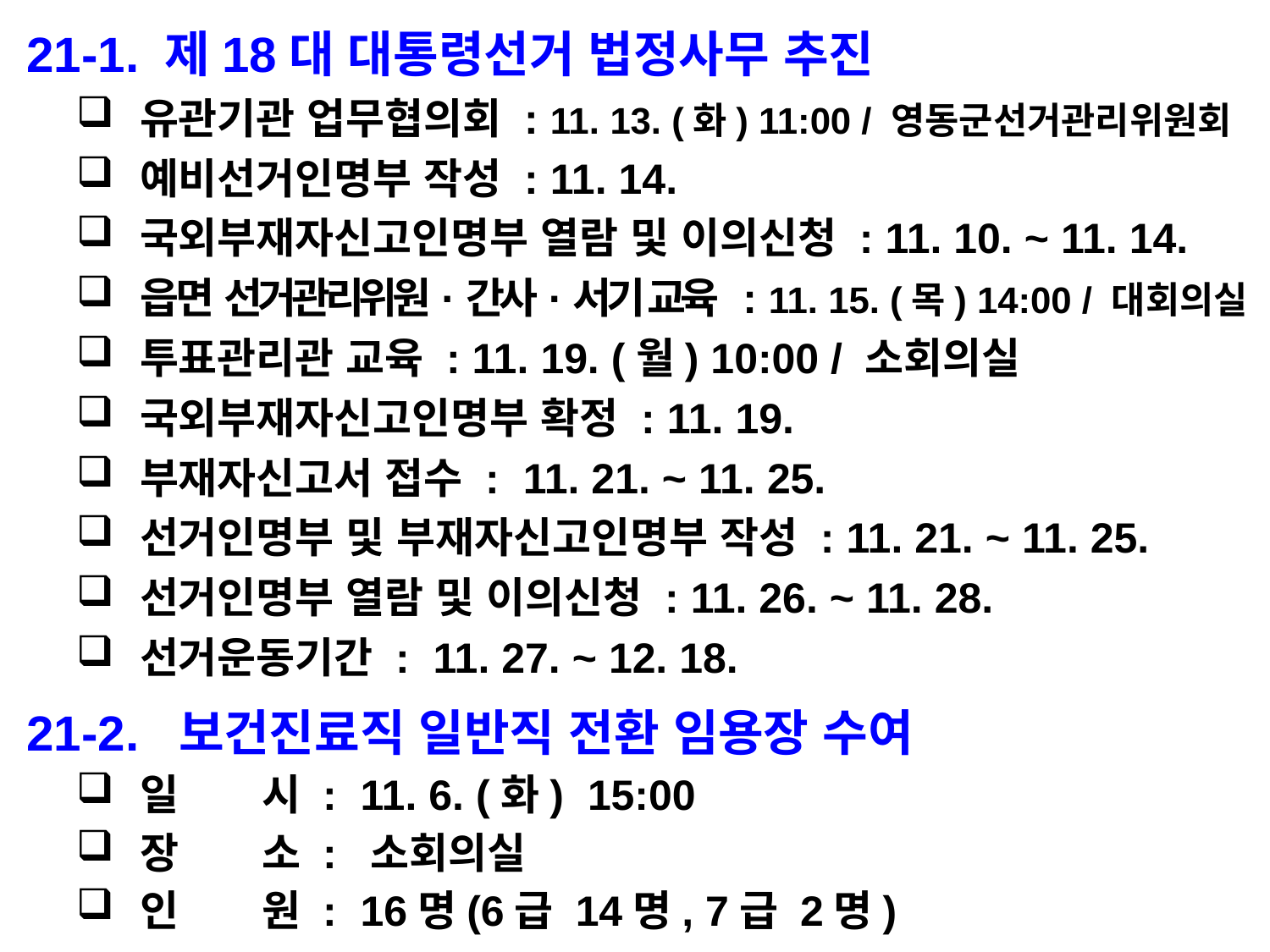

21-1. 제18대 대통령선거 법정사무 추진
유관기관 업무협의회 : 11. 13. (화) 11:00 / 영동군선거관리위원회
예비선거인명부 작성 : 11. 14.
국외부재자신고인명부 열람 및 이의신청 : 11. 10. ~ 11. 14.
읍면 선거관리위원·간사·서기 교육  : 11. 15. (목) 14:00 / 대회의실
투표관리관 교육 : 11. 19. (월) 10:00 / 소회의실
국외부재자신고인명부 확정 : 11. 19.
부재자신고서 접수 :  11. 21. ~ 11. 25.
선거인명부 및 부재자신고인명부 작성 : 11. 21. ~ 11. 25.
선거인명부 열람 및 이의신청 : 11. 26. ~ 11. 28.
선거운동기간 :  11. 27. ~ 12. 18.

 21-2.  보건진료직 일반직 전환 임용장 수여
일       시 :  11. 6. (화)  15:00
장       소 :  소회의실
인       원 :  16명(6급 14명, 7급 2명)